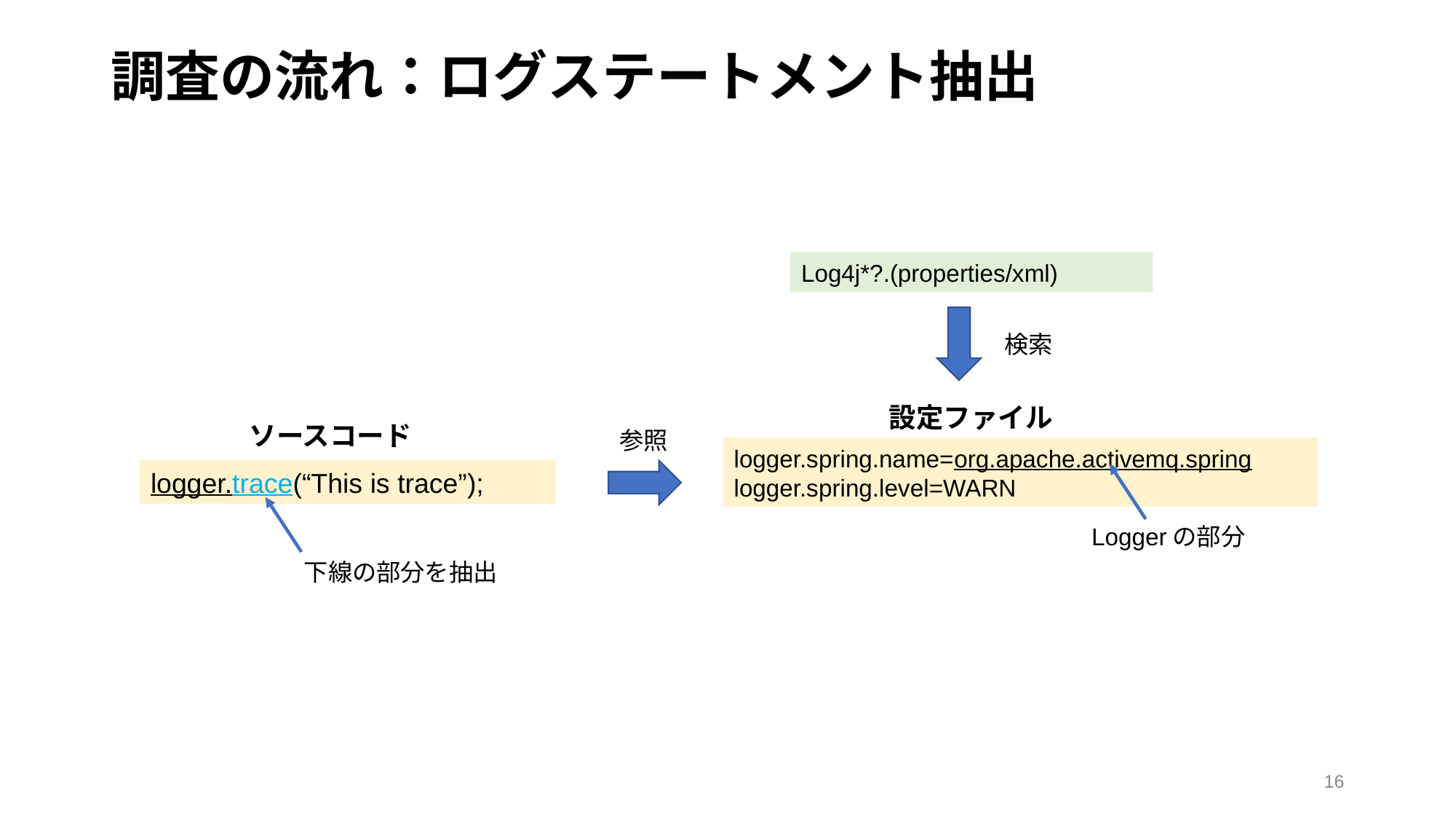

調査の流れ：ログステートメント抽出
Log4j*?.(properties/xml)

検索
設定ファイル
ソースコード
参照
logger.spring.name=org.apache.activemq.spring
logger.spring.level=WARN
logger.trace(“This is trace”);

Loggerの部分
下線の部分を抽出
16